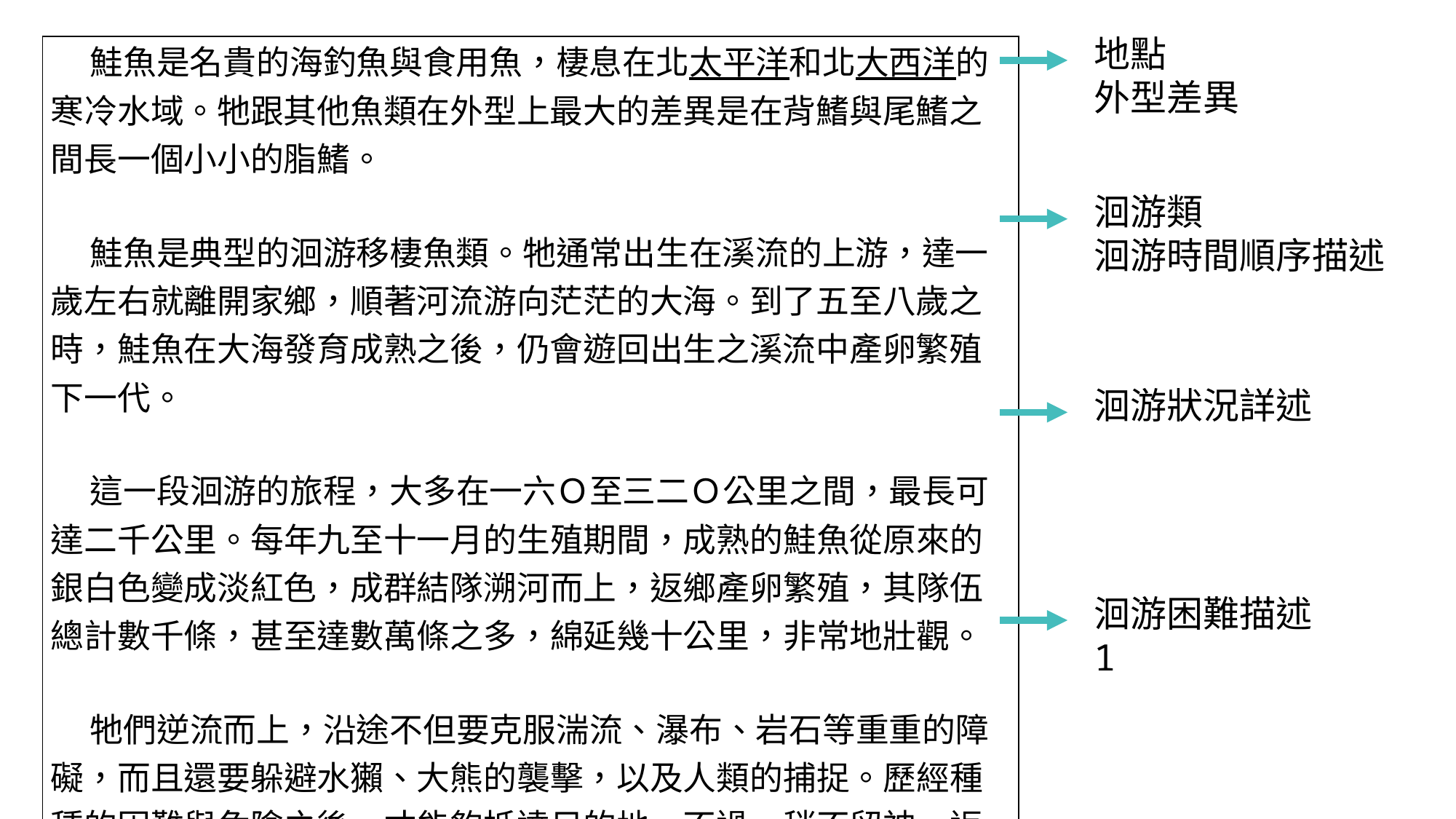

地點
外型差異
| 鮭魚是名貴的海釣魚與食用魚，棲息在北太平洋和北大西洋的寒冷水域。牠跟其他魚類在外型上最大的差異是在背鰭與尾鰭之間長一個小小的脂鰭。 鮭魚是典型的洄游移棲魚類。牠通常出生在溪流的上游，達一歲左右就離開家鄉，順著河流游向茫茫的大海。到了五至八歲之時，鮭魚在大海發育成熟之後，仍會遊回出生之溪流中產卵繁殖下一代。 這一段洄游的旅程，大多在一六Ｏ至三二Ｏ公里之間，最長可達二千公里。每年九至十一月的生殖期間，成熟的鮭魚從原來的銀白色變成淡紅色，成群結隊溯河而上，返鄉產卵繁殖，其隊伍總計數千條，甚至達數萬條之多，綿延幾十公里，非常地壯觀。 牠們逆流而上，沿途不但要克服湍流、瀑布、岩石等重重的障礙，而且還要躲避水獺、大熊的襲擊，以及人類的捕捉。歷經種種的困難與危險之後，才能夠抵達目的地。不過，稍不留神，返鄉之旅就變成死亡之旅了。 |
| --- |
洄游類
洄游時間順序描述
洄游狀況詳述
洄游困難描述1